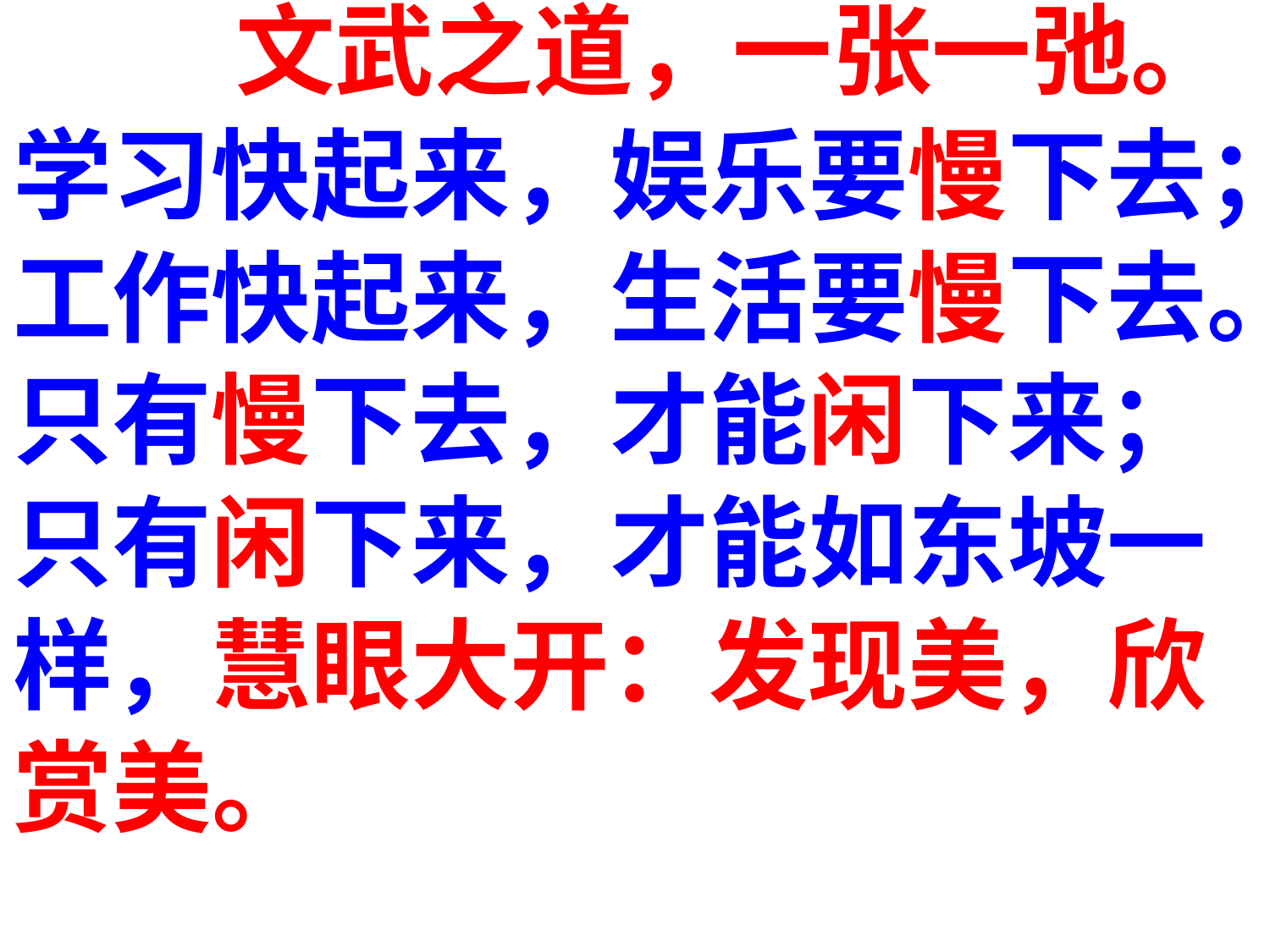

文武之道，一张一弛。
学习快起来，娱乐要慢下去；
工作快起来，生活要慢下去。
只有慢下去，才能闲下来；
只有闲下来，才能如东坡一
样，慧眼大开：发现美，欣
赏美。